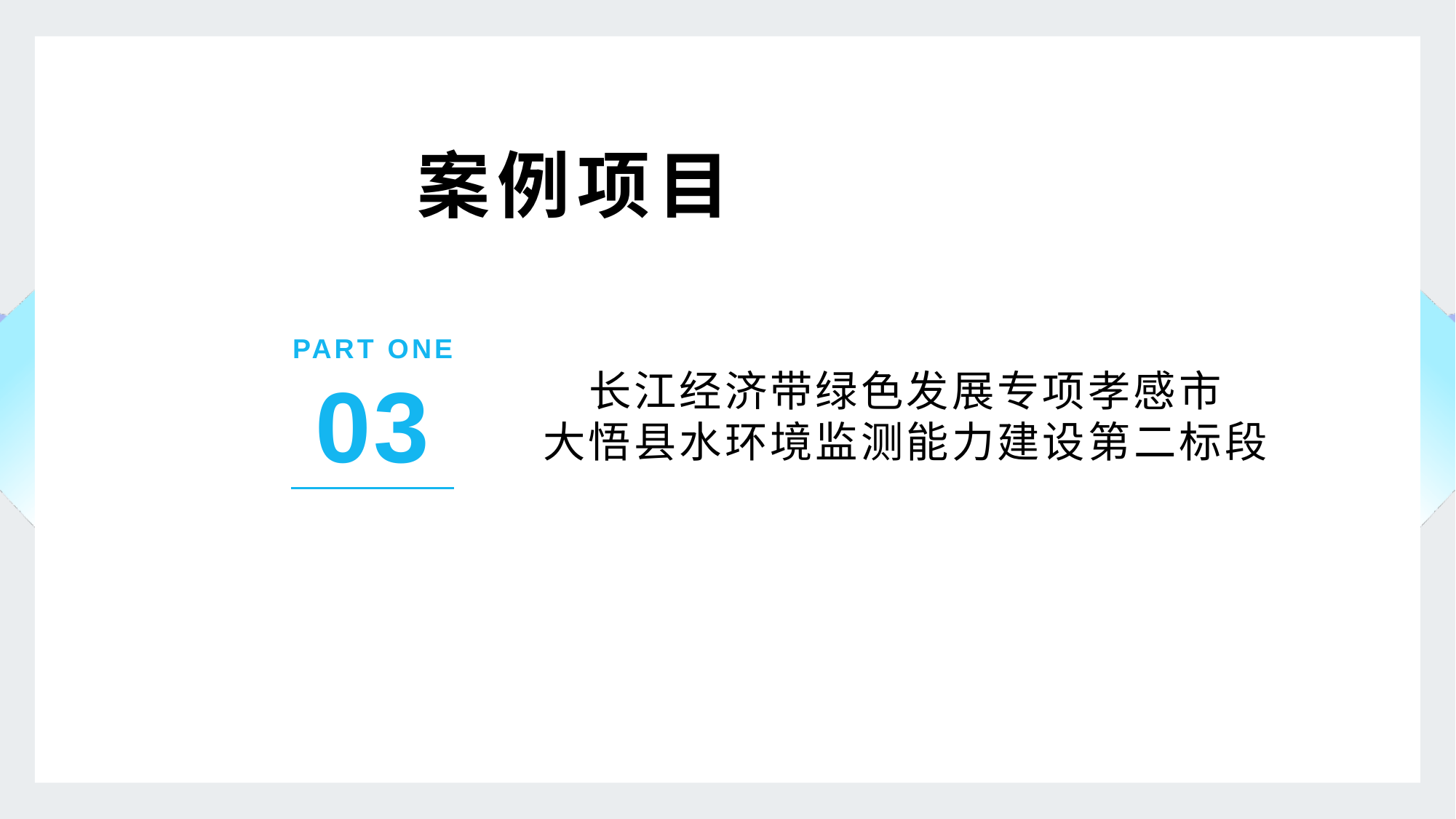

案例项目
PART ONE
03
长江经济带绿色发展专项孝感市
大悟县水环境监测能力建设第二标段